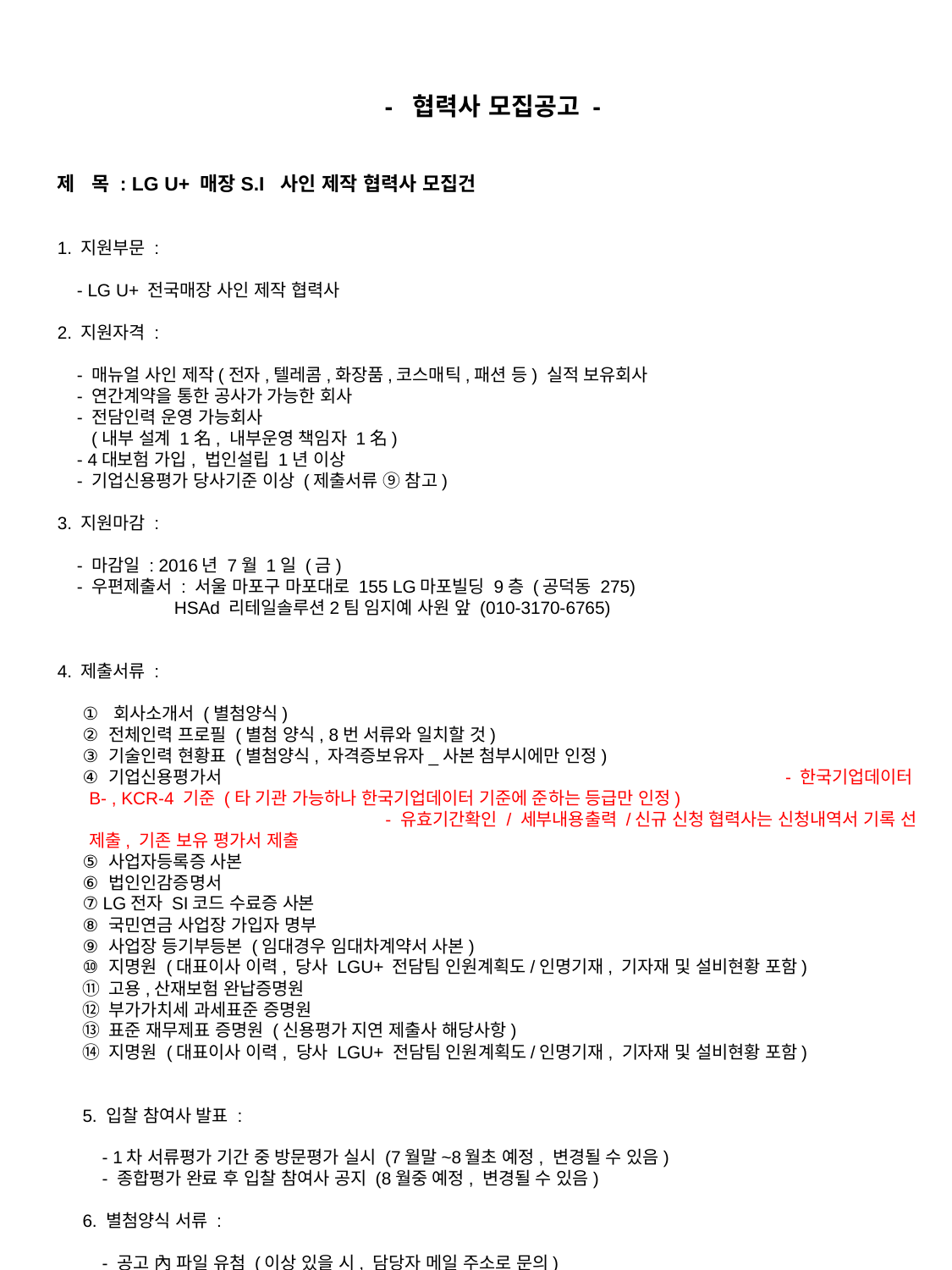

-  협력사 모집공고 -

제   목 : LG U+ 매장S.I  사인 제작 협력사 모집건

1. 지원부문 :

    - LG U+ 전국매장 사인 제작 협력사

2. 지원자격 :

    - 매뉴얼 사인 제작(전자,텔레콤,화장품,코스매틱,패션 등) 실적 보유회사
    - 연간계약을 통한 공사가 가능한 회사
    - 전담인력 운영 가능회사
       (내부 설계 1名, 내부운영 책임자 1名)
    - 4대보험 가입, 법인설립 1년 이상
    - 기업신용평가 당사기준 이상 (제출서류 ⑨ 참고)

3. 지원마감 :

    - 마감일 : 2016년 7월 1일 (금)
    - 우편제출서 : 서울 마포구 마포대로 155 LG마포빌딩 9층 (공덕동 275)
                        HSAd 리테일솔루션2팀 임지예 사원 앞 (010-3170-6765)

4. 제출서류 :

  회사소개서 (별첨양식)
 전체인력 프로필 (별첨 양식, 8번 서류와 일치할 것)
 기술인력 현황표 (별첨양식, 자격증보유자_사본 첨부시에만 인정)
 기업신용평가서                                                                                                                   - 한국기업데이터 B- , KCR-4 기준 (타 기관 가능하나 한국기업데이터 기준에 준하는 등급만 인정)                                                                                                               - 유효기간확인 / 세부내용출력 /신규 신청 협력사는 신청내역서 기록 선 제출, 기존 보유 평가서 제출
 사업자등록증 사본
 법인인감증명서
 LG전자 SI코드 수료증 사본
 국민연금 사업장 가입자 명부
 사업장 등기부등본 (임대경우 임대차계약서 사본)
 지명원 (대표이사 이력, 당사 LGU+ 전담팀 인원계획도/인명기재, 기자재 및 설비현황 포함)
⑪ 고용,산재보험 완납증명원
⑫ 부가가치세 과세표준 증명원
⑬ 표준 재무제표 증명원 (신용평가 지연 제출사 해당사항)
⑭ 지명원 (대표이사 이력, 당사 LGU+ 전담팀 인원계획도/인명기재, 기자재 및 설비현황 포함)

5. 입찰 참여사 발표 :

    - 1차 서류평가 기간 중 방문평가 실시 (7월말~8월초 예정, 변경될 수 있음)
    - 종합평가 완료 후 입찰 참여사 공지 (8월중 예정, 변경될 수 있음)

6. 별첨양식 서류 :

    - 공고 內 파일 유첨 (이상 있을 시, 담당자 메일 주소로 문의)

7. 담당자 연락처 :

     - HSAd 리테일솔루션2팀/ LG U+파트 홍임경 사원 (T. 010-2029-2669 / email. js0140451@hsad.co.kr)